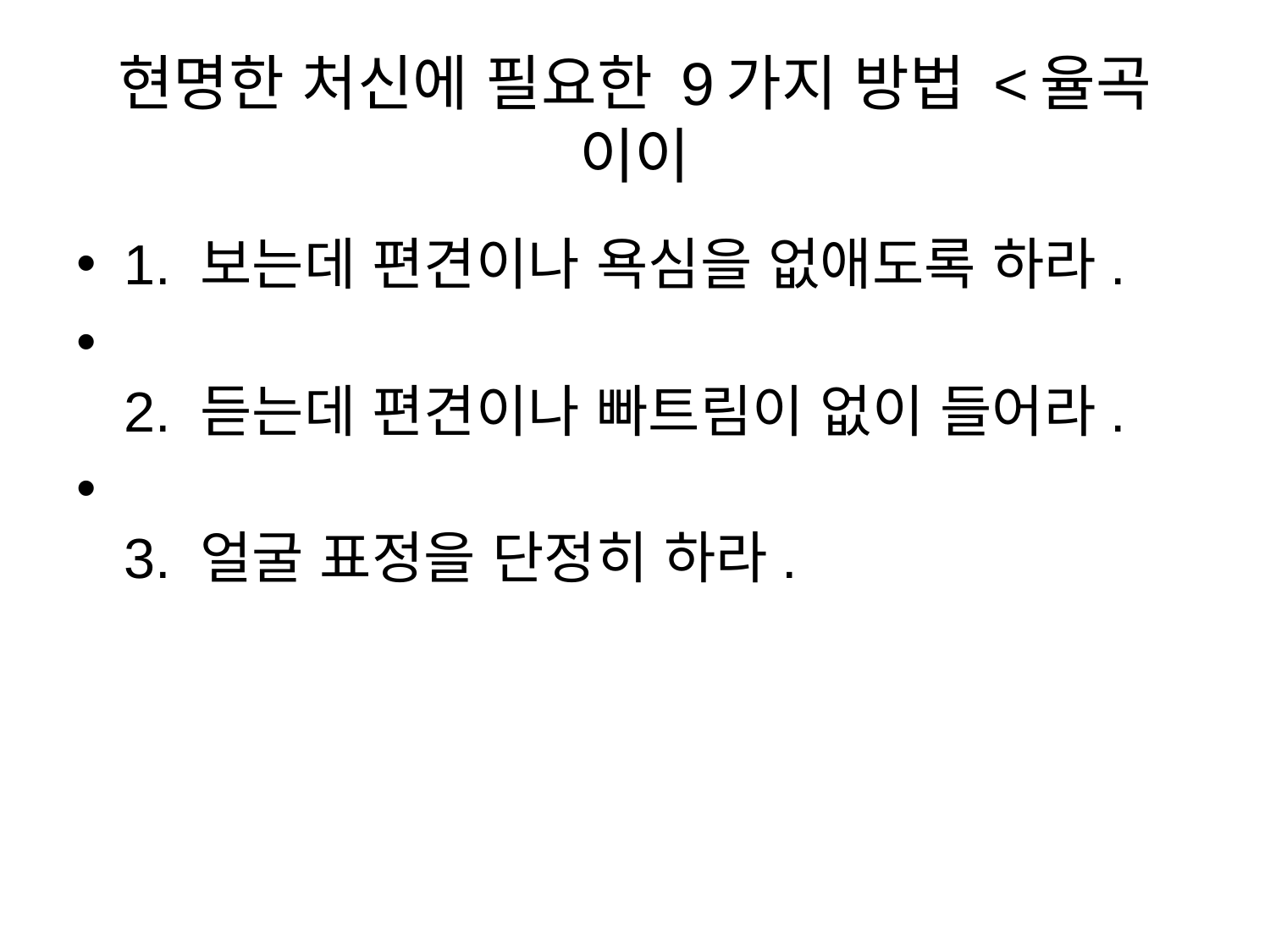

# 현명한 처신에 필요한 9가지 방법 <율곡 이이
1. 보는데 편견이나 욕심을 없애도록 하라.
2. 듣는데 편견이나 빠트림이 없이 들어라.
3. 얼굴 표정을 단정히 하라.